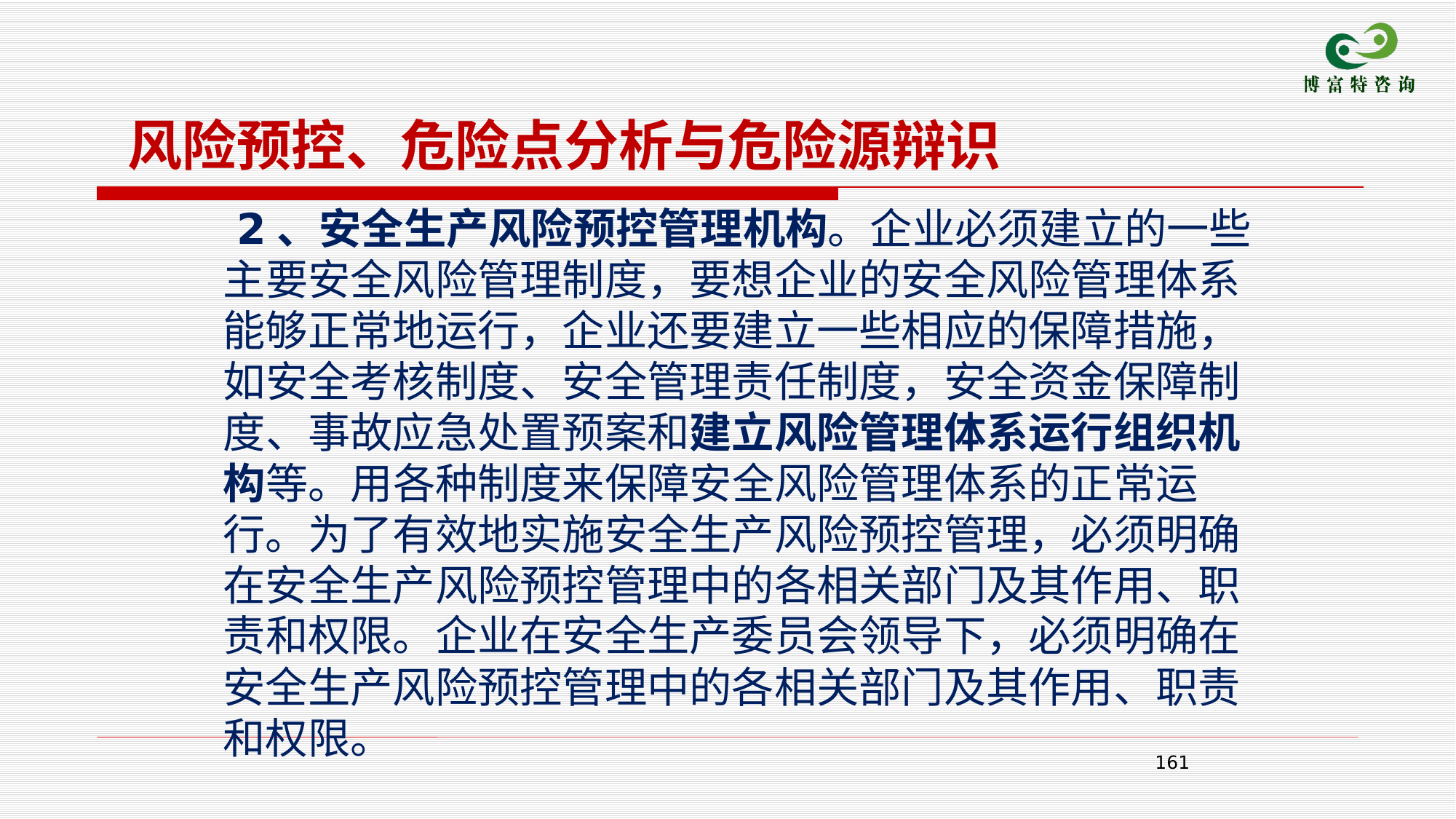

风险预控、危险点分析与危险源辩识
      2、安全生产风险预控管理机构。企业必须建立的一些主要安全风险管理制度，要想企业的安全风险管理体系能够正常地运行，企业还要建立一些相应的保障措施，如安全考核制度、安全管理责任制度，安全资金保障制度、事故应急处置预案和建立风险管理体系运行组织机构等。用各种制度来保障安全风险管理体系的正常运行。为了有效地实施安全生产风险预控管理，必须明确在安全生产风险预控管理中的各相关部门及其作用、职责和权限。企业在安全生产委员会领导下，必须明确在安全生产风险预控管理中的各相关部门及其作用、职责和权限。

161